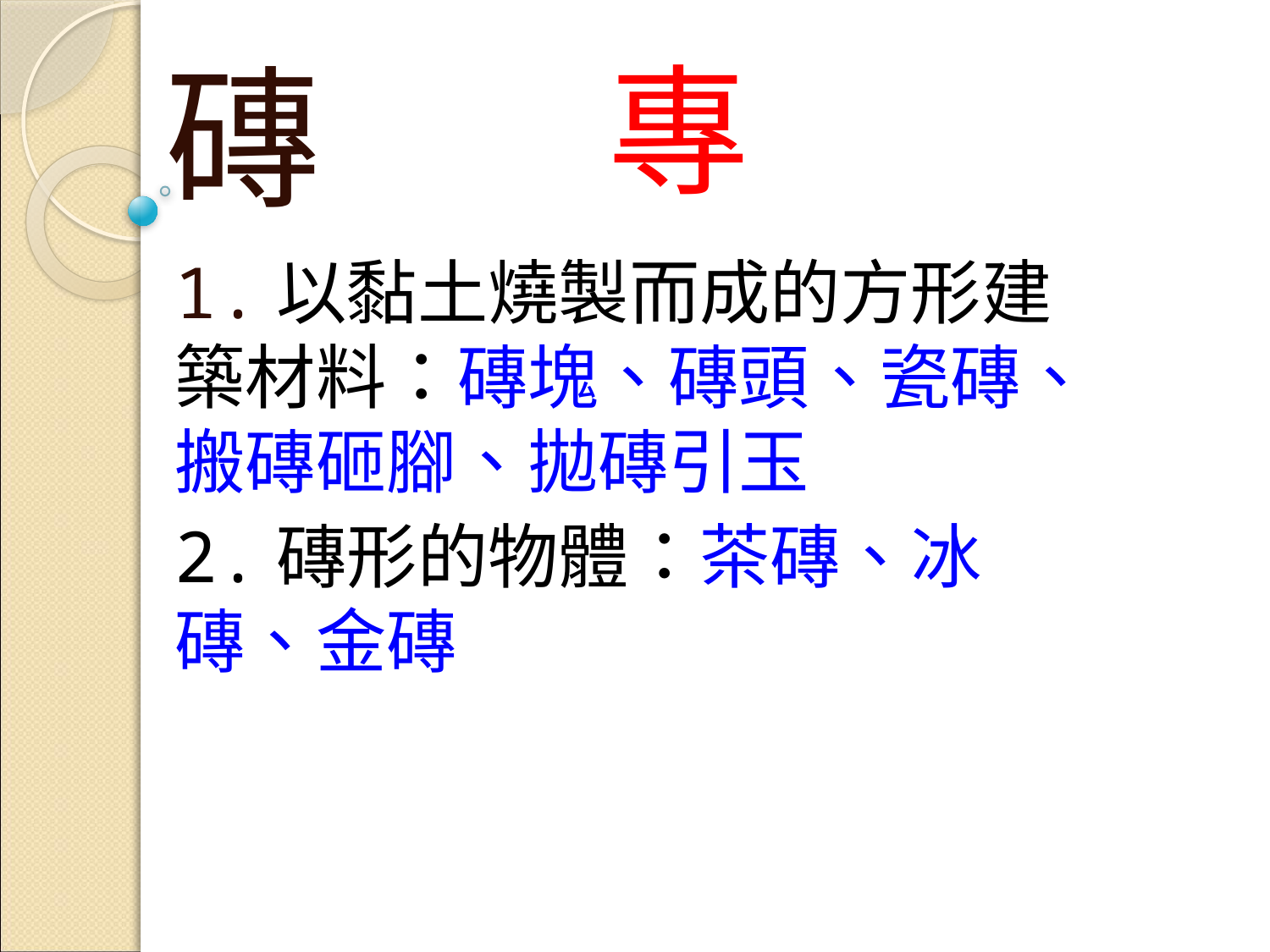

磚
# 專
1.以黏土燒製而成的方形建築材料：磚塊、磚頭、瓷磚、搬磚砸腳、拋磚引玉
2.磚形的物體：茶磚、冰磚、金磚